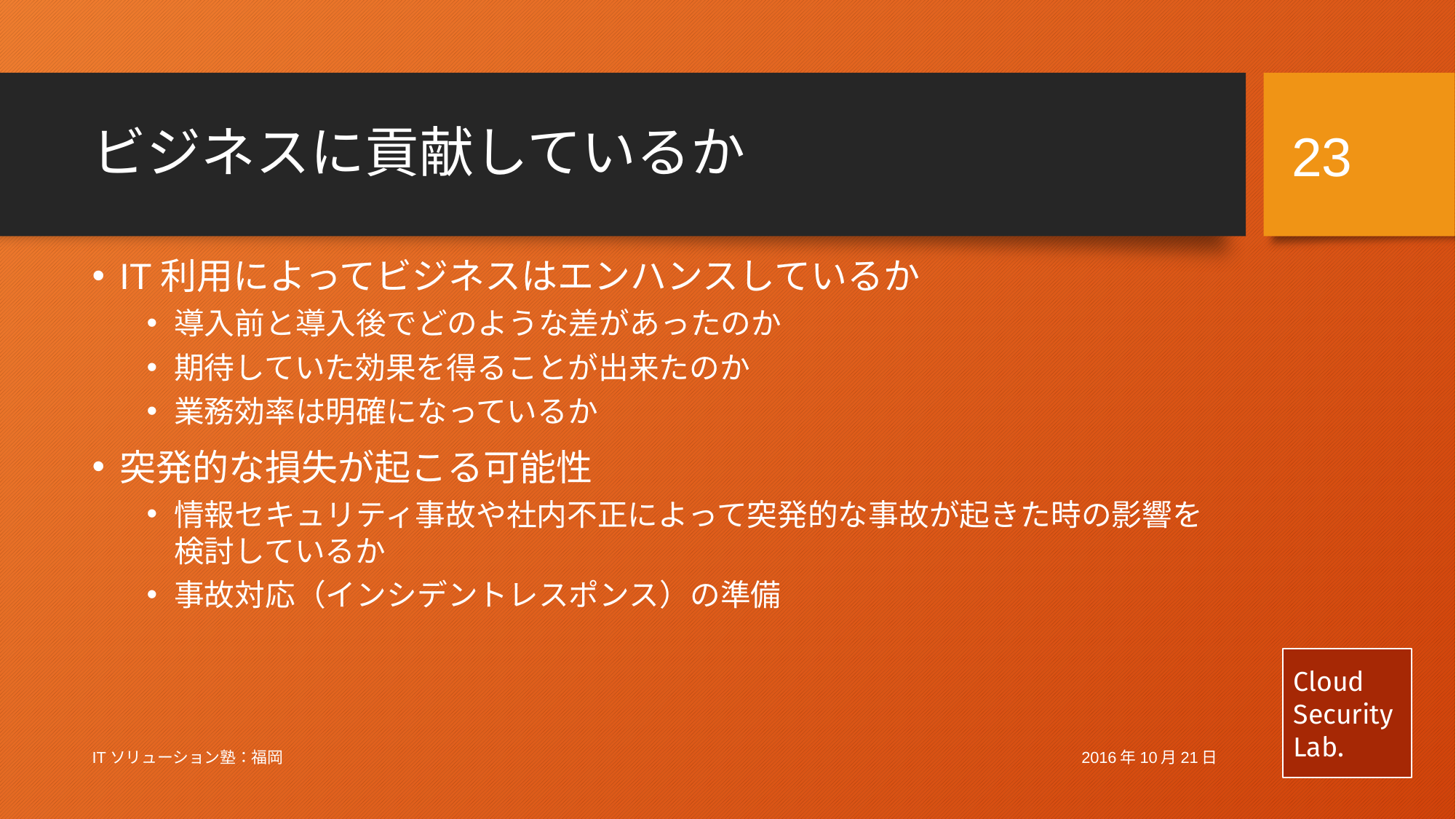

23
# ビジネスに貢献しているか
IT利用によってビジネスはエンハンスしているか
導入前と導入後でどのような差があったのか
期待していた効果を得ることが出来たのか
業務効率は明確になっているか
突発的な損失が起こる可能性
情報セキュリティ事故や社内不正によって突発的な事故が起きた時の影響を検討しているか
事故対応（インシデントレスポンス）の準備

2016年10月21日
ITソリューション塾：福岡